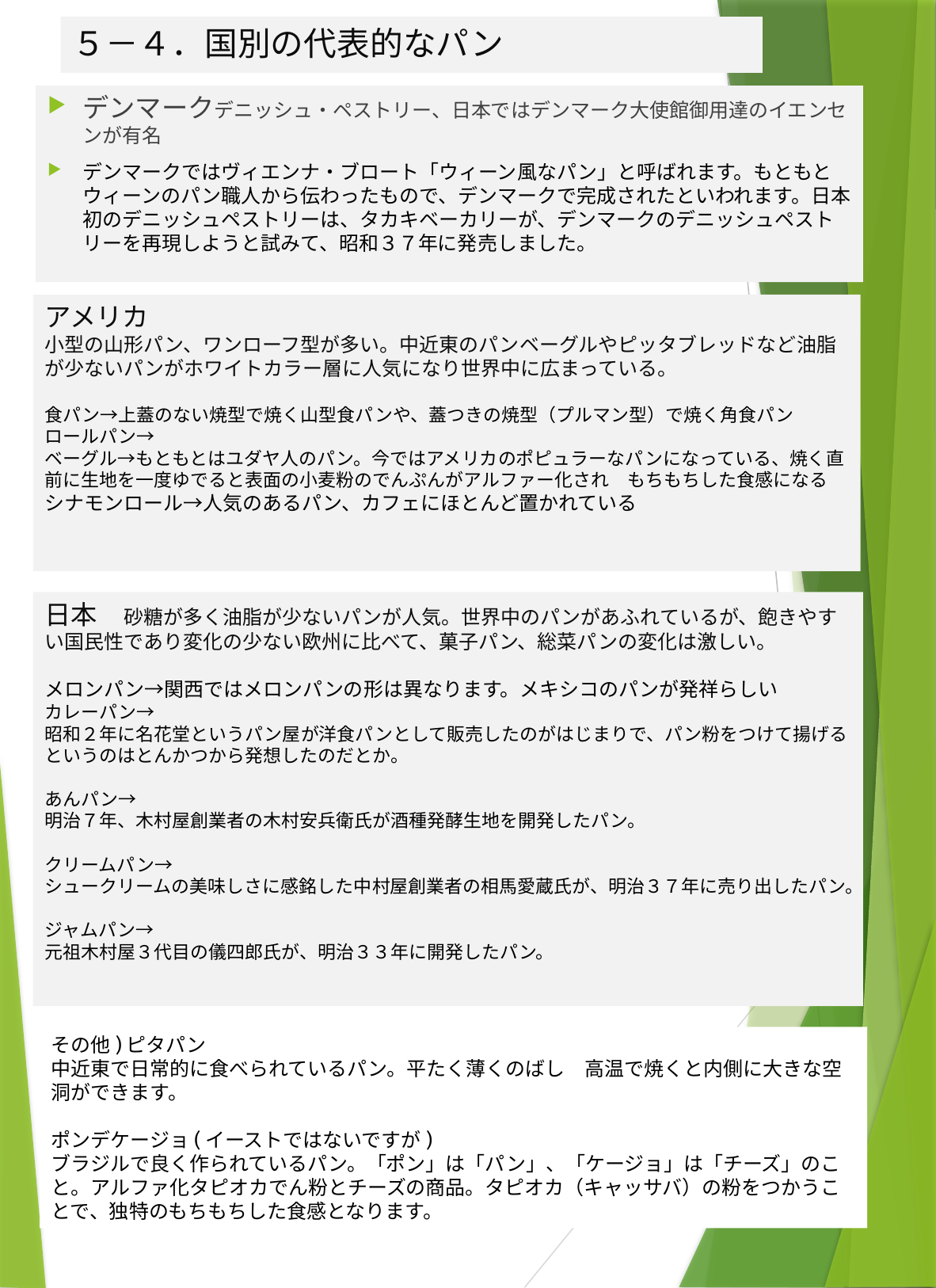

５－４．国別の代表的なパン

デンマークデニッシュ・ペストリー、日本ではデンマーク大使館御用達のイエンセンが有名
デンマークではヴィエンナ・ブロート「ウィーン風なパン」と呼ばれます。もともとウィーンのパン職人から伝わったもので、デンマークで完成されたといわれます。日本初のデニッシュペストリーは、タカキベーカリーが、デンマークのデニッシュペストリーを再現しようと試みて、昭和３７年に発売しました。

アメリカ
小型の山形パン、ワンローフ型が多い。中近東のパンベーグルやピッタブレッドなど油脂が少ないパンがホワイトカラー層に人気になり世界中に広まっている。

食パン→上蓋のない焼型で焼く山型食パンや、蓋つきの焼型（プルマン型）で焼く角食パン
ロールパン→
ベーグル→もともとはユダヤ人のパン。今ではアメリカのポピュラーなパンになっている、焼く直前に生地を一度ゆでると表面の小麦粉のでんぷんがアルファー化され　もちもちした食感になる
シナモンロール→人気のあるパン、カフェにほとんど置かれている

日本　砂糖が多く油脂が少ないパンが人気。世界中のパンがあふれているが、飽きやすい国民性であり変化の少ない欧州に比べて、菓子パン、総菜パンの変化は激しい。

メロンパン→関西ではメロンパンの形は異なります。メキシコのパンが発祥らしい
カレーパン→
昭和２年に名花堂というパン屋が洋食パンとして販売したのがはじまりで、パン粉をつけて揚げるというのはとんかつから発想したのだとか。

あんパン→
明治７年、木村屋創業者の木村安兵衛氏が酒種発酵生地を開発したパン。

クリームパン→
シュークリームの美味しさに感銘した中村屋創業者の相馬愛蔵氏が、明治３７年に売り出したパン。

ジャムパン→
元祖木村屋３代目の儀四郎氏が、明治３３年に開発したパン。

その他)ピタパン
中近東で日常的に食べられているパン。平たく薄くのばし　高温で焼くと内側に大きな空洞ができます。

ポンデケージョ(イーストではないですが)
ブラジルで良く作られているパン。「ポン」は「パン」、「ケージョ」は「チーズ」のこと。アルファ化タピオカでん粉とチーズの商品。タピオカ（キャッサバ）の粉をつかうことで、独特のもちもちした食感となります。